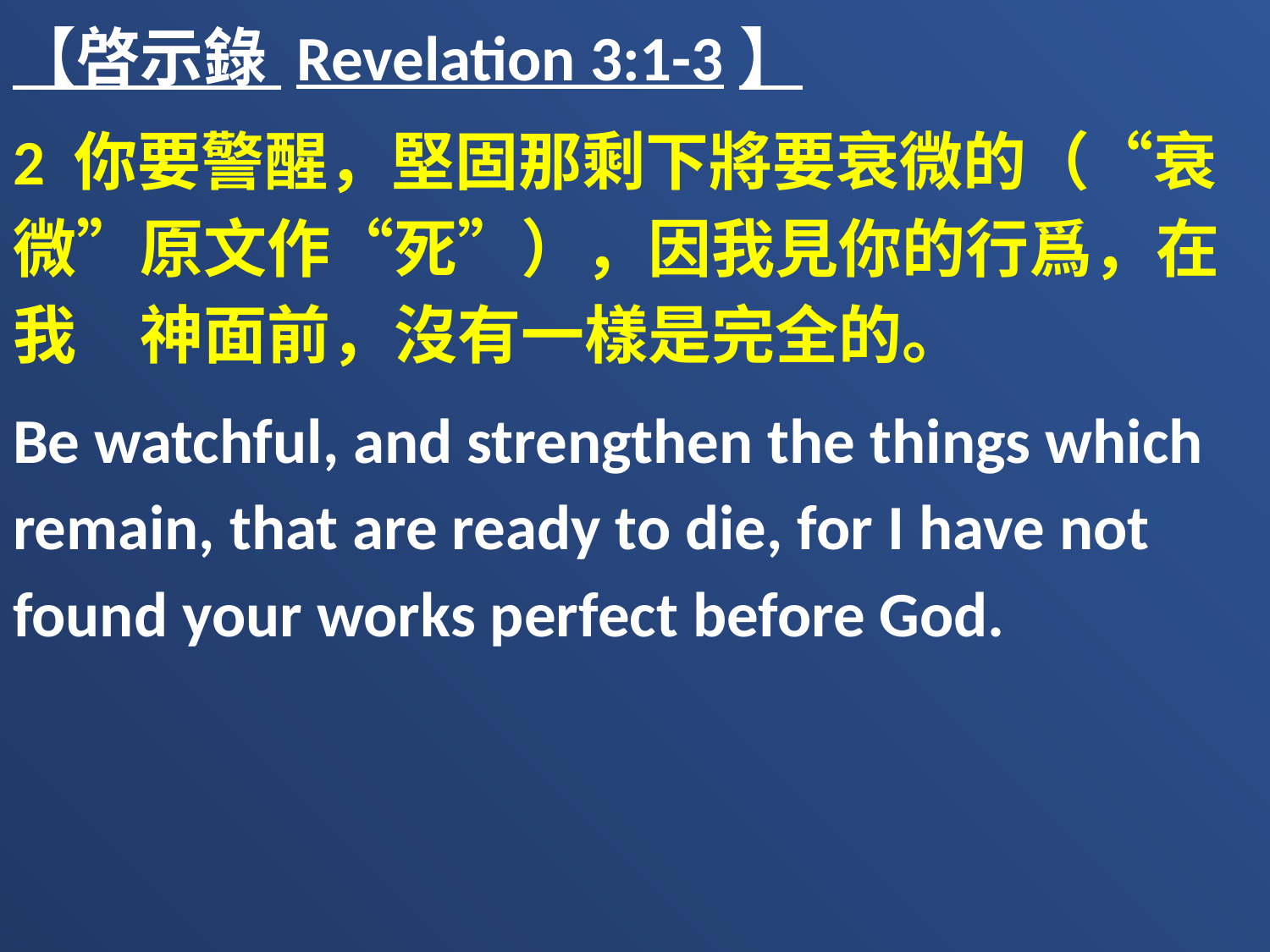

【啓示錄 Revelation 3:1-3】
2 你要警醒，堅固那剩下將要衰微的（“衰微”原文作“死”），因我見你的行爲，在我　神面前，沒有一樣是完全的。
Be watchful, and strengthen the things which remain, that are ready to die, for I have not found your works perfect before God.